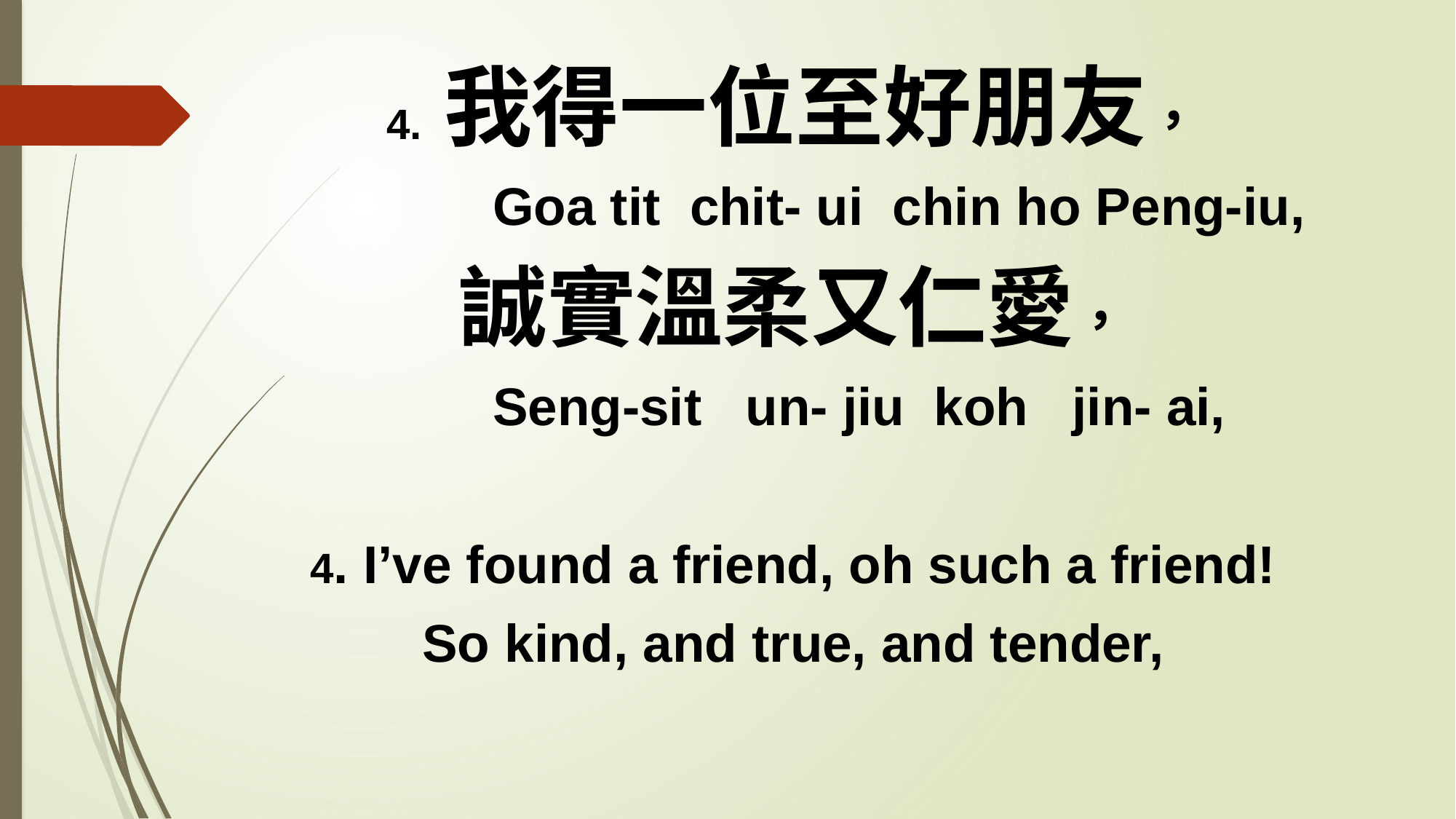

4. 我得一位至好朋友，
                 Goa tit  chit- ui  chin ho Peng-iu,
誠實溫柔又仁愛，
                 Seng-sit   un- jiu  koh   jin- ai,

4. I’ve found a friend, oh such a friend!
So kind, and true, and tender,